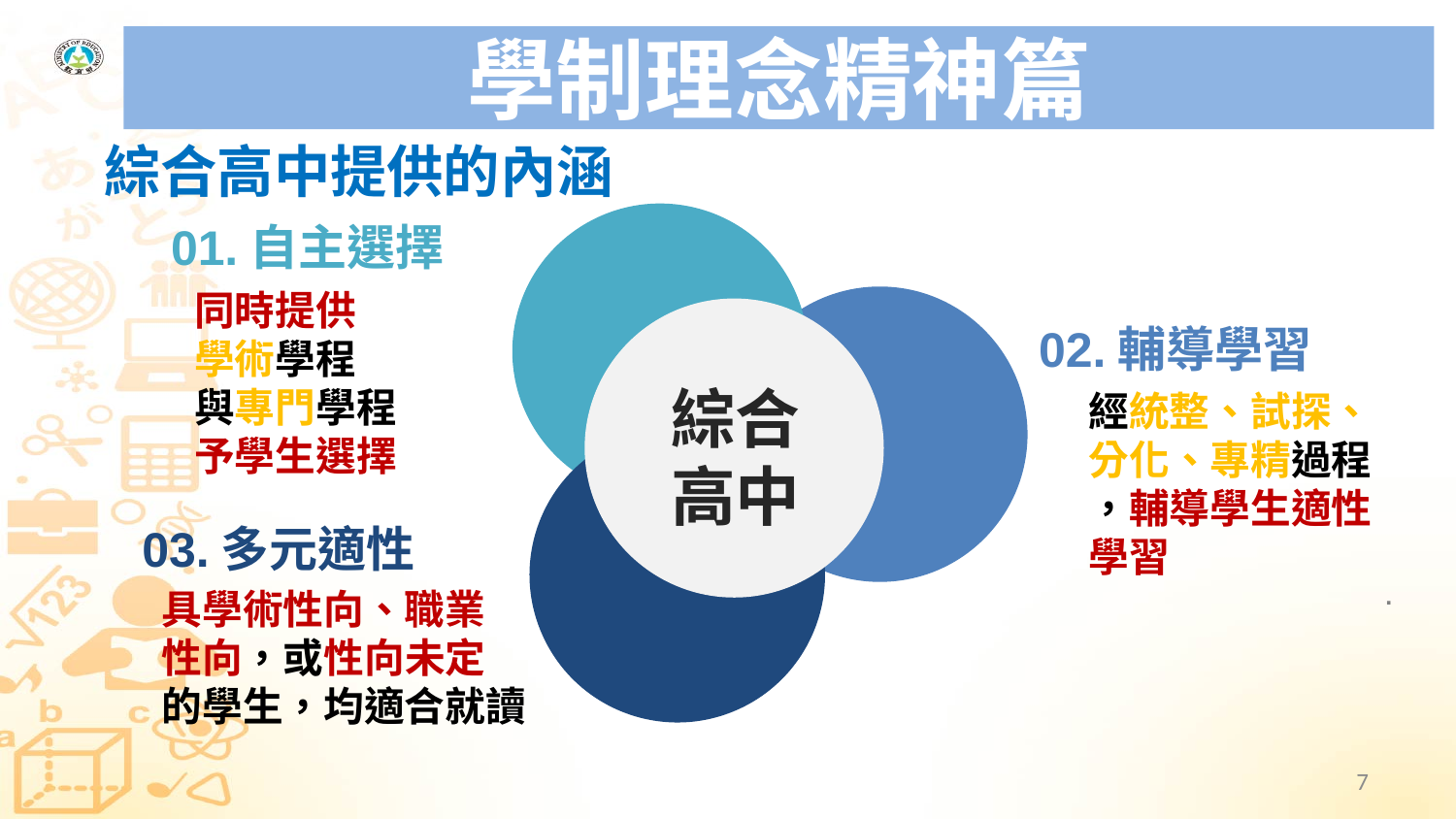

# 學制理念精神篇
綜合高中提供的內涵

01.自主選擇
同時提供
學術學程
與專門學程
予學生選擇

02.輔導學習
綜合高中
經統整、試探、分化、專精過程
，輔導學生適性學習
.
03.多元適性
具學術性向、職業
性向，或性向未定
的學生，均適合就讀
7